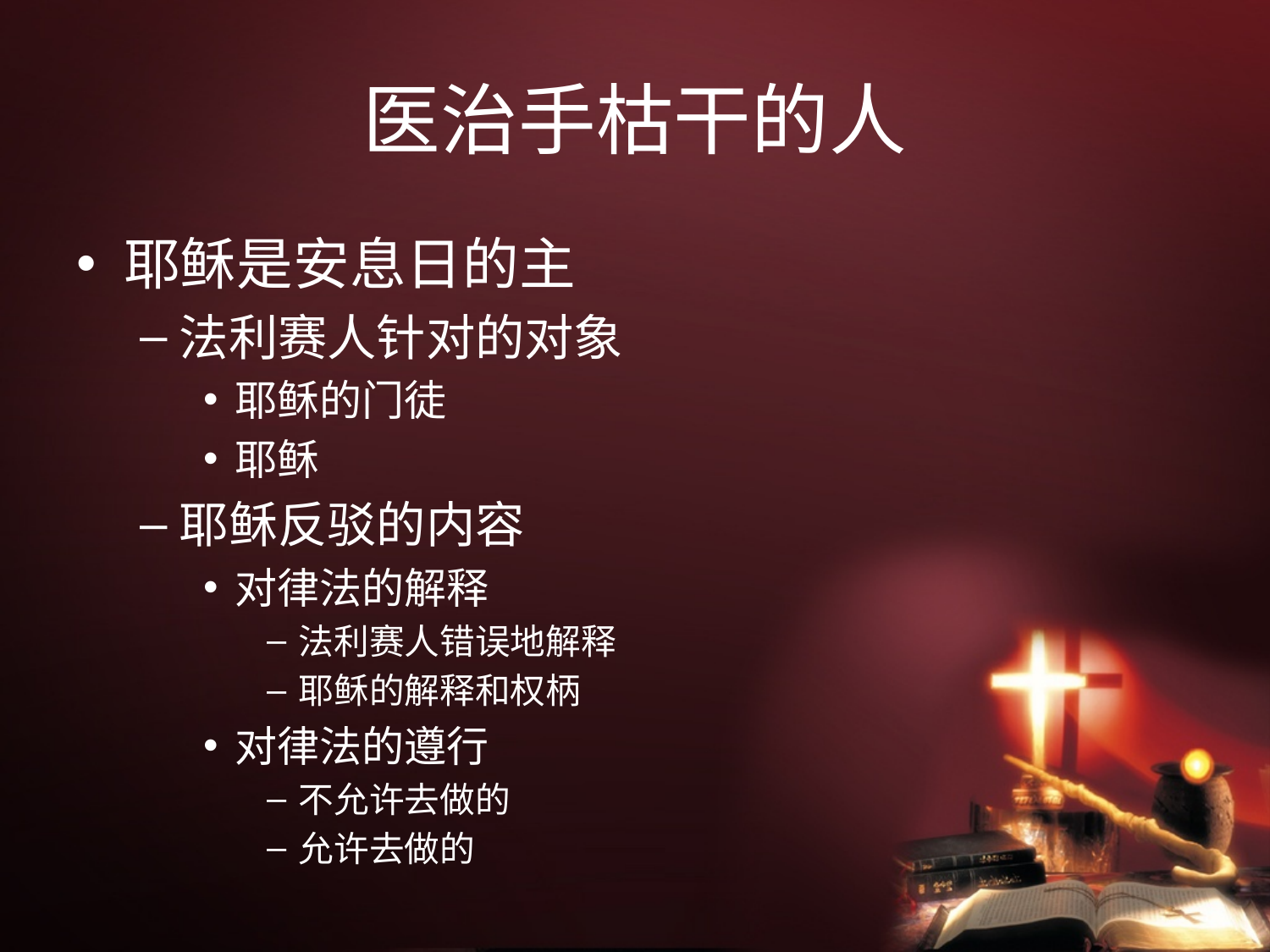

# 医治手枯干的人
耶稣是安息日的主
法利赛人针对的对象
耶稣的门徒
耶稣
耶稣反驳的内容
对律法的解释
法利赛人错误地解释
耶稣的解释和权柄
对律法的遵行
不允许去做的
允许去做的